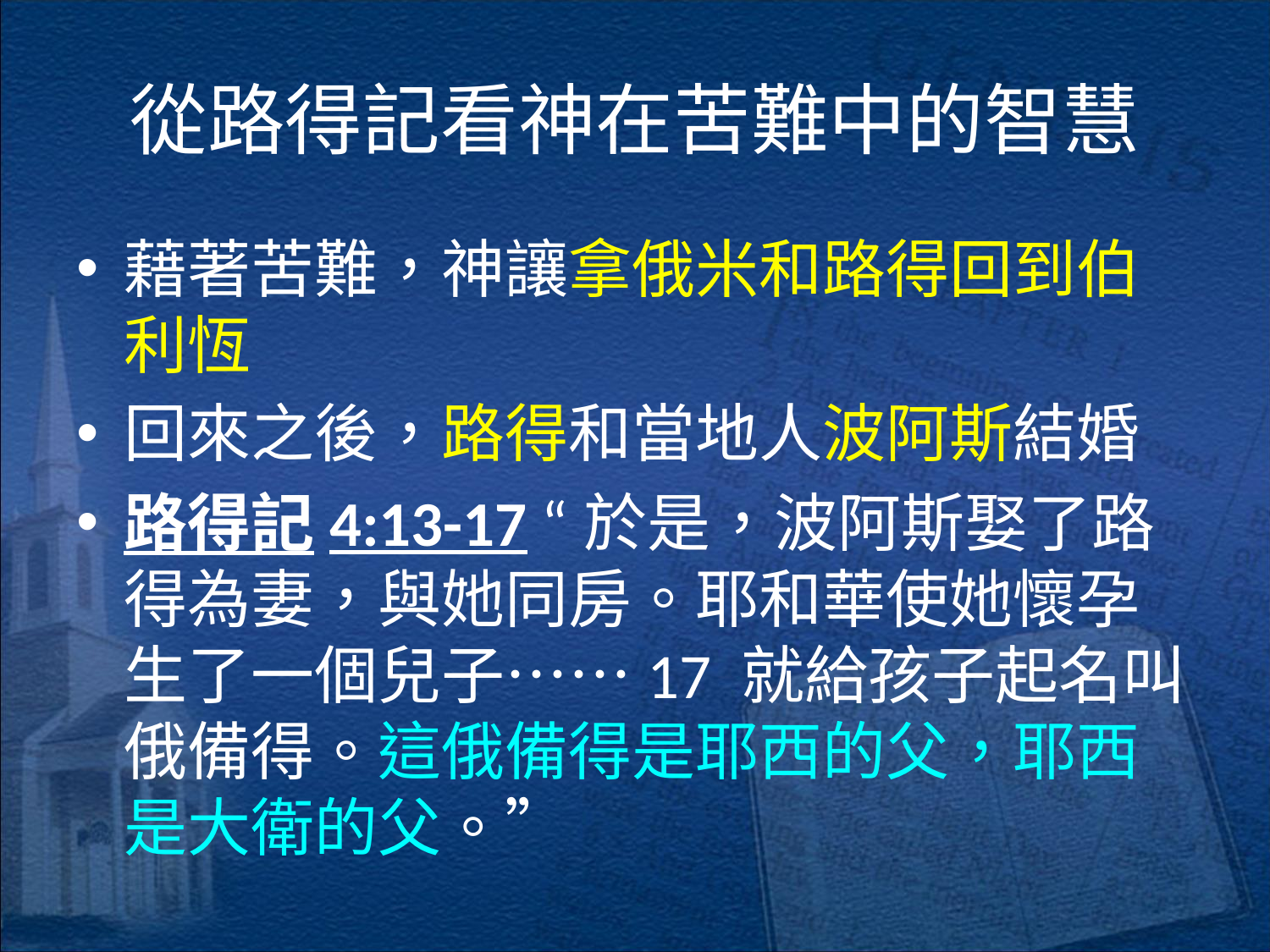

# 從路得記看神在苦難中的智慧
藉著苦難，神讓拿俄米和路得回到伯利恆
回來之後，路得和當地人波阿斯結婚
路得記4:13-17 “於是，波阿斯娶了路得為妻，與她同房。耶和華使她懷孕生了一個兒子……17 就給孩子起名叫俄備得。這俄備得是耶西的父，耶西是大衛的父。”